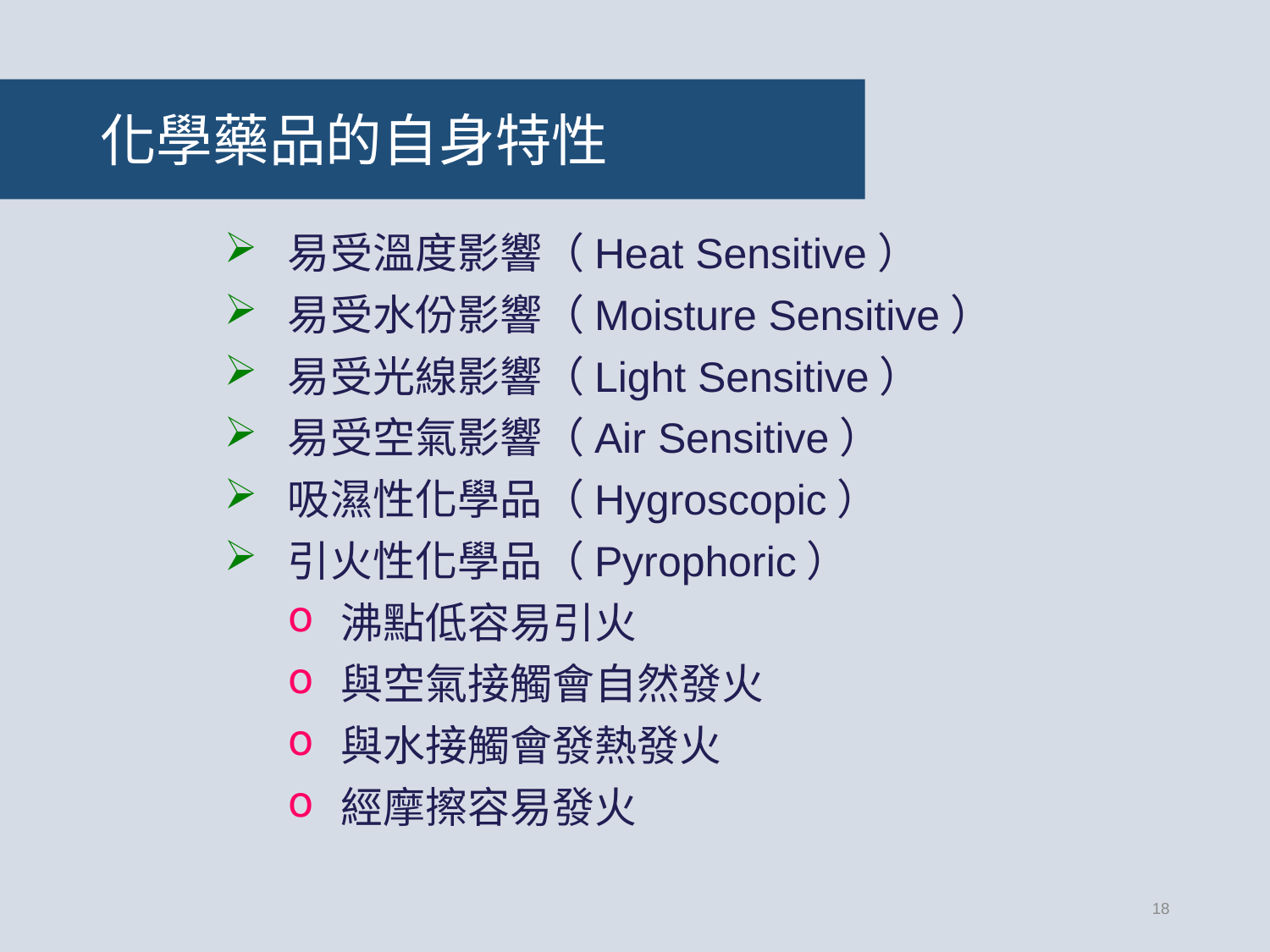

# 化學藥品的自身特性
易受溫度影響（Heat Sensitive）
易受水份影響（Moisture Sensitive）
易受光線影響（Light Sensitive）
易受空氣影響（Air Sensitive）
吸濕性化學品（Hygroscopic）
引火性化學品（Pyrophoric）
沸點低容易引火
與空氣接觸會自然發火
與水接觸會發熱發火
經摩擦容易發火

18